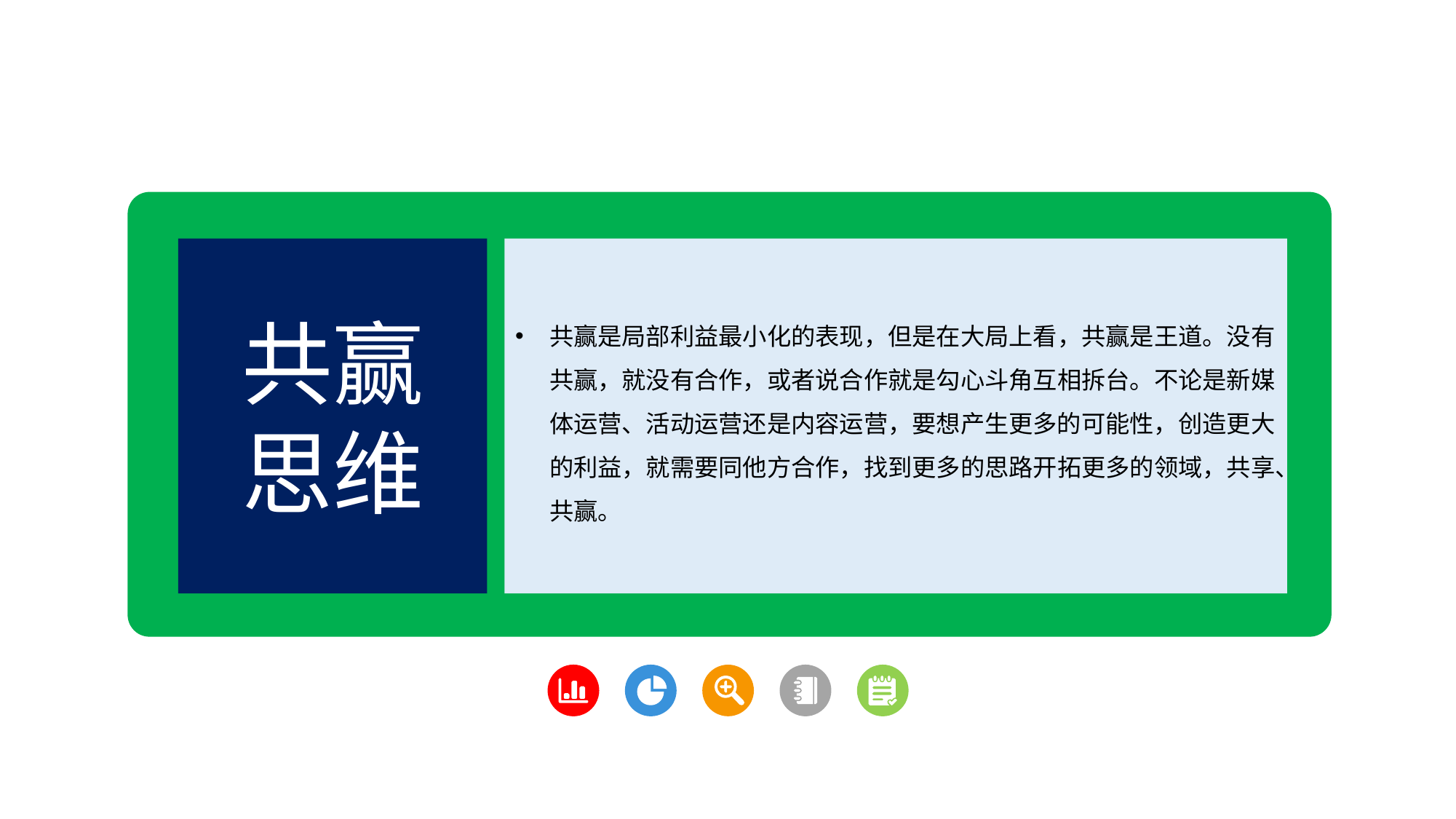

共赢
思维
共赢是局部利益最小化的表现，但是在大局上看，共赢是王道。没有共赢，就没有合作，或者说合作就是勾心斗角互相拆台。不论是新媒体运营、活动运营还是内容运营，要想产生更多的可能性，创造更大的利益，就需要同他方合作，找到更多的思路开拓更多的领域，共享、共赢。